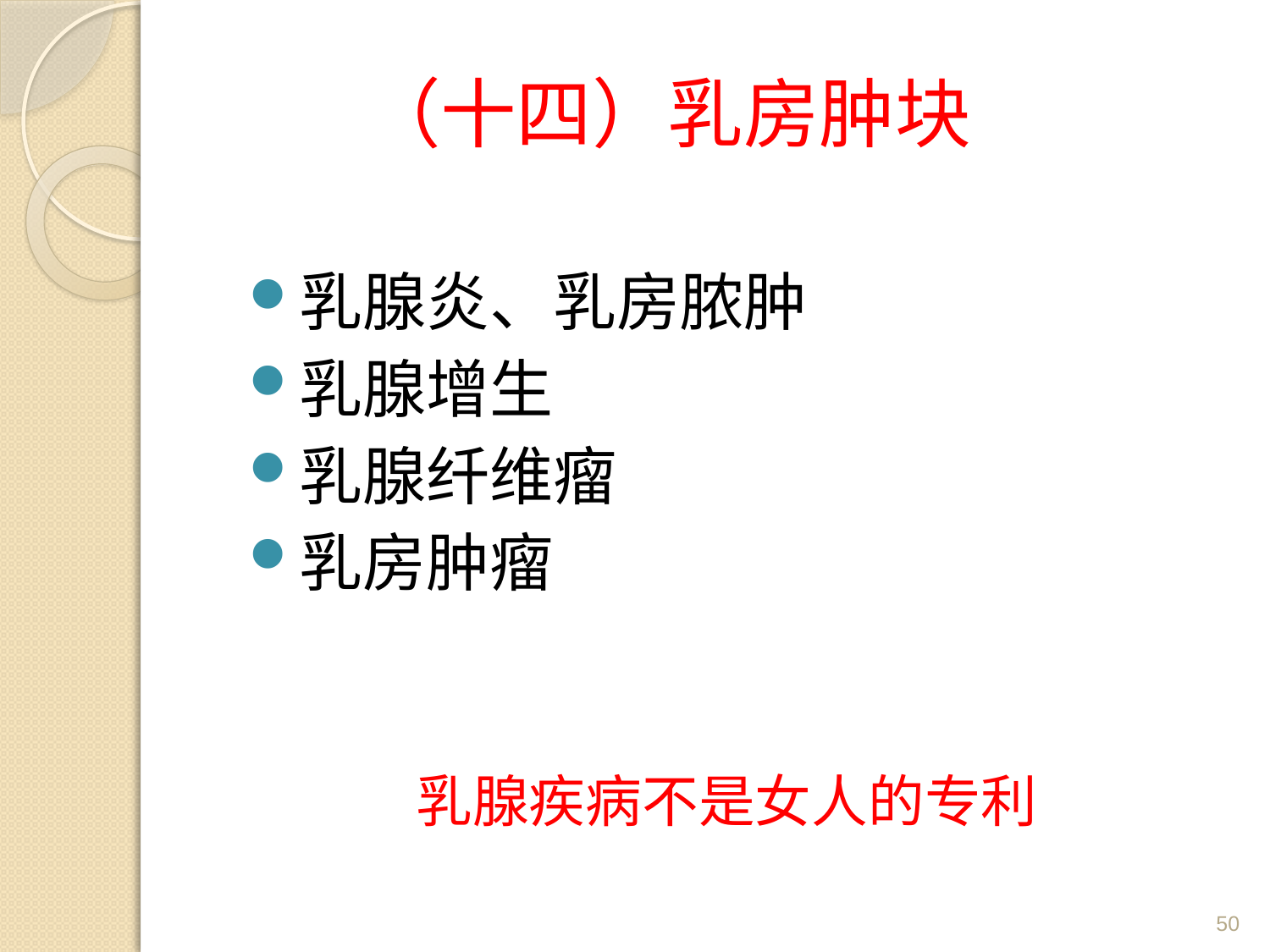

# （十四）乳房肿块
乳腺炎、乳房脓肿
乳腺增生
乳腺纤维瘤
乳房肿瘤

             乳腺疾病不是女人的专利
50